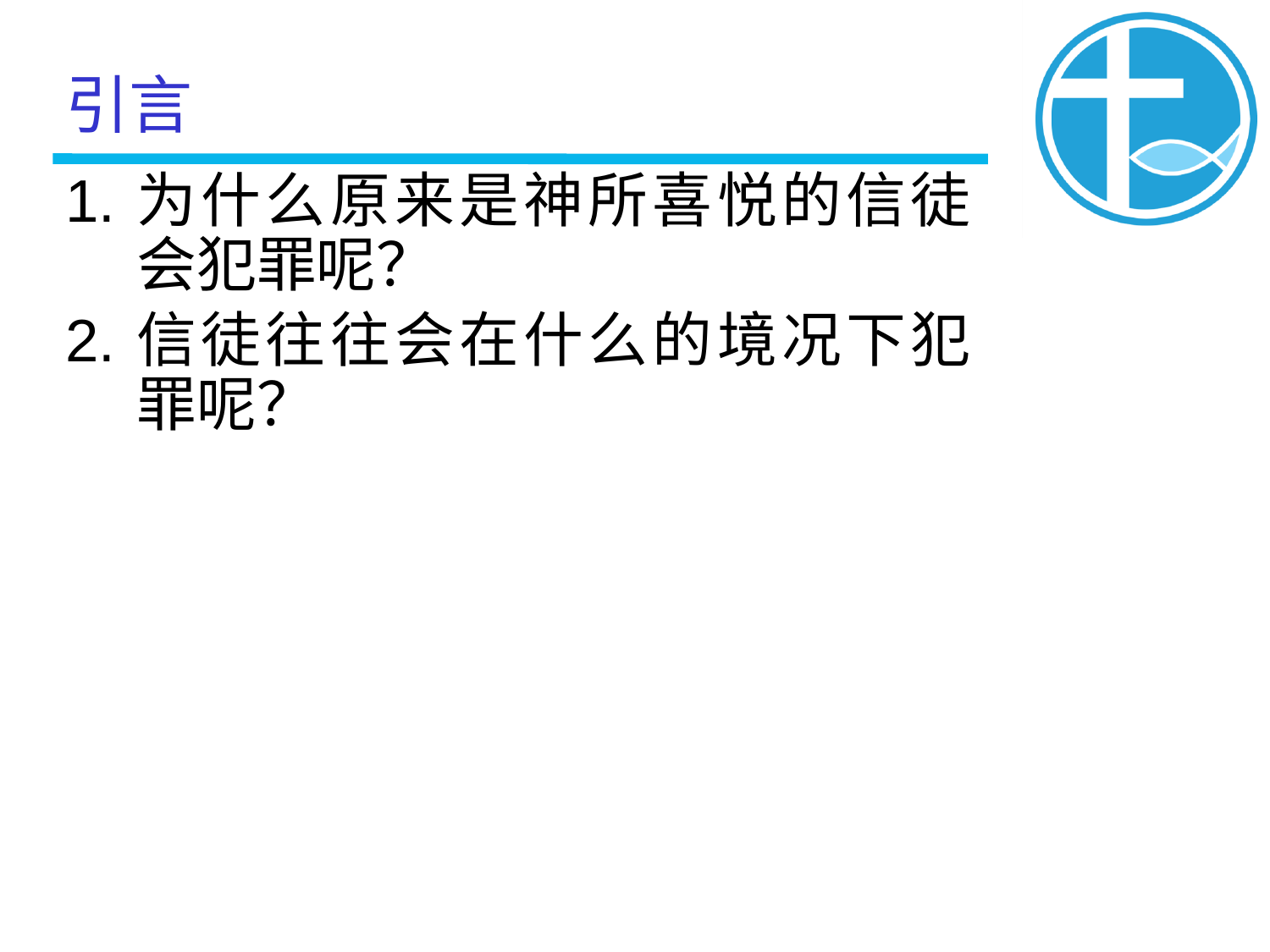

引言
为什么原来是神所喜悦的信徒会犯罪呢？
信徒往往会在什么的境况下犯罪呢？